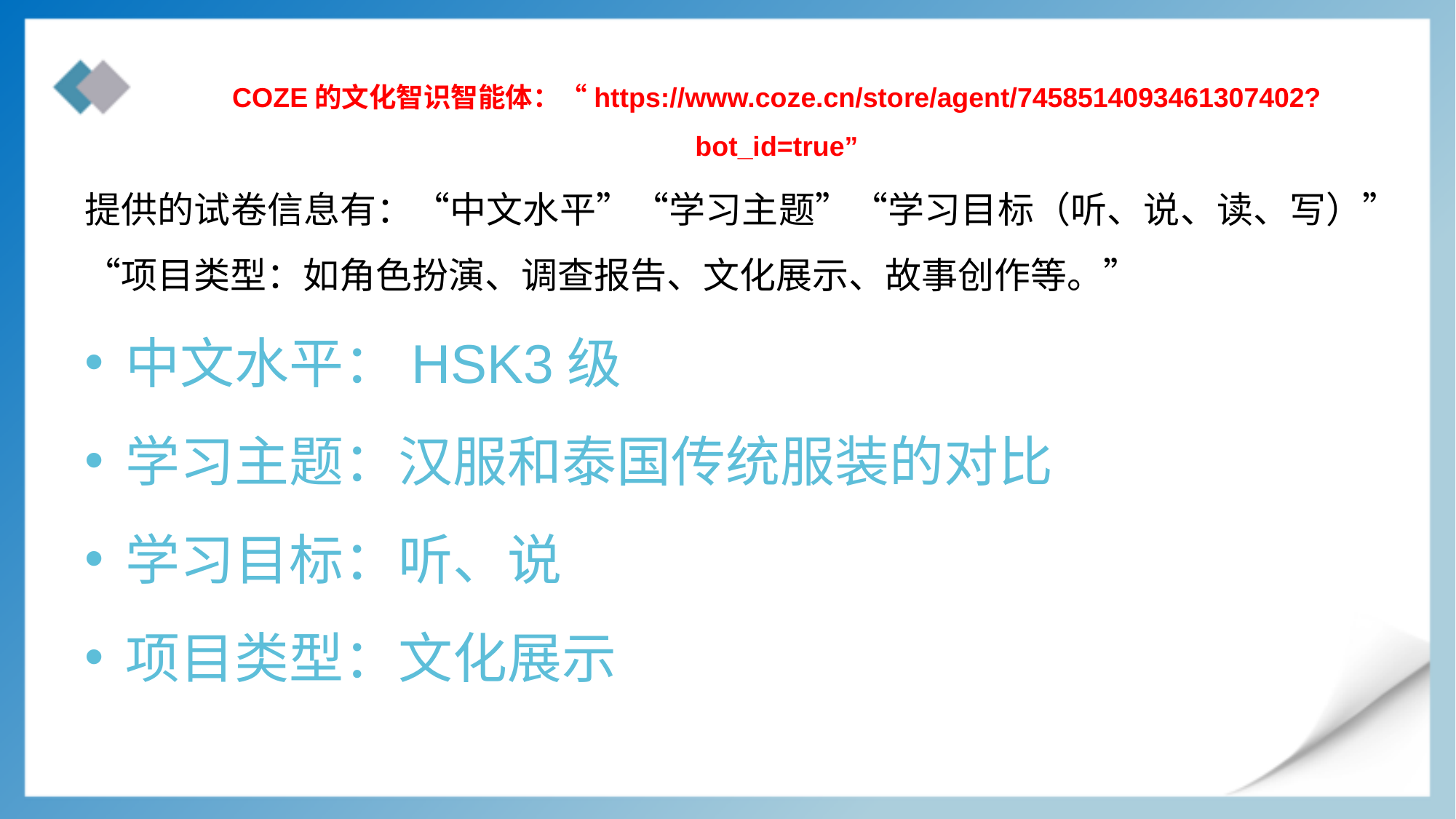

COZE的文化智识智能体：“https://www.coze.cn/store/agent/7458514093461307402?bot_id=true”
提供的试卷信息有：“中文水平”“学习主题”“学习目标（听、说、读、写）”“项目类型：如角色扮演、调查报告、文化展示、故事创作等。”
中文水平：HSK3级
学习主题：汉服和泰国传统服装的对比
学习目标：听、说
项目类型：文化展示